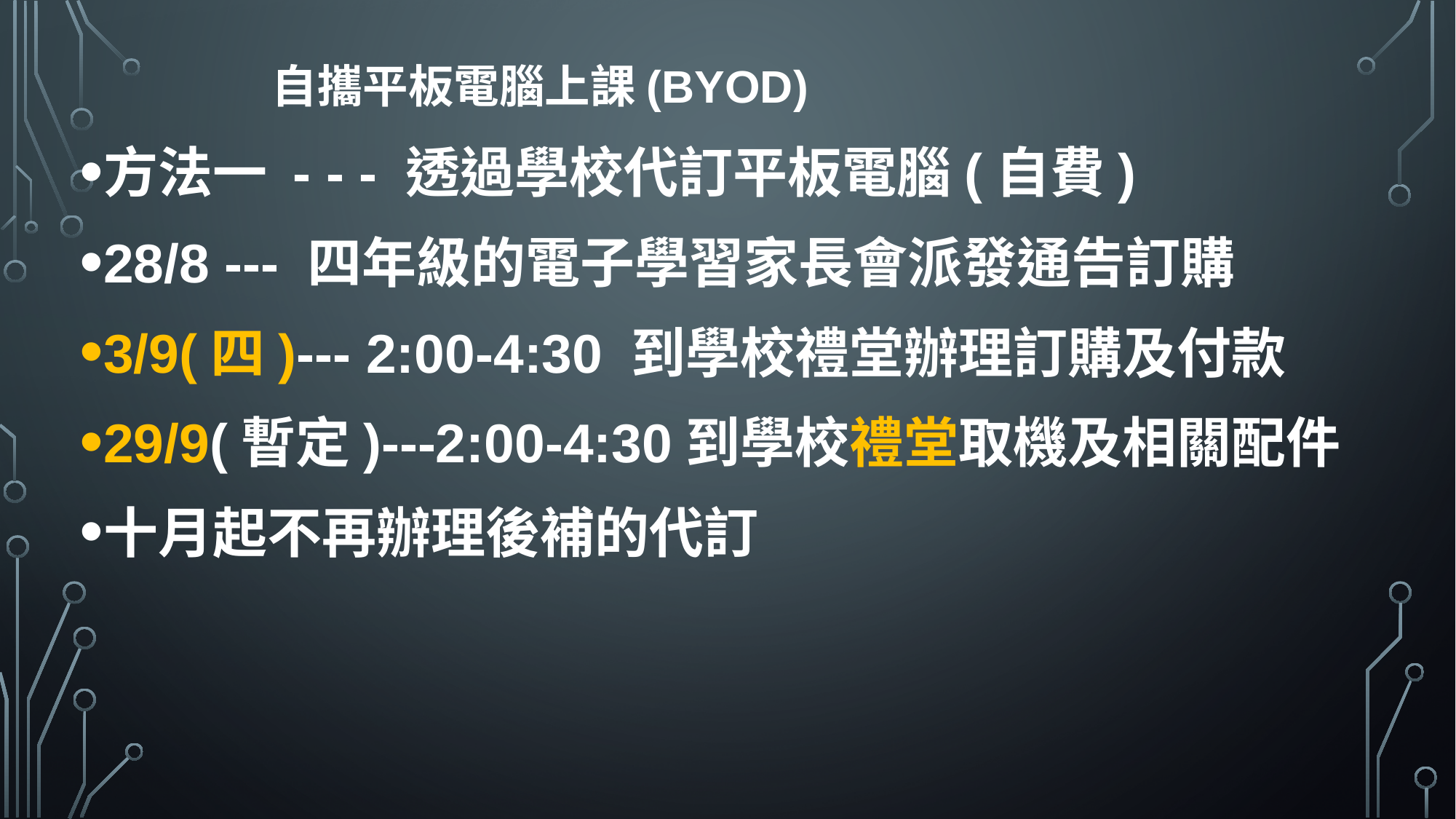

# 自攜平板電腦上課(BYOD)
方法一 - - - 透過學校代訂平板電腦(自費)
28/8 --- 四年級的電子學習家長會派發通告訂購
3/9(四)--- 2:00-4:30 到學校禮堂辦理訂購及付款
29/9(暫定)---2:00-4:30到學校禮堂取機及相關配件
十月起不再辦理後補的代訂